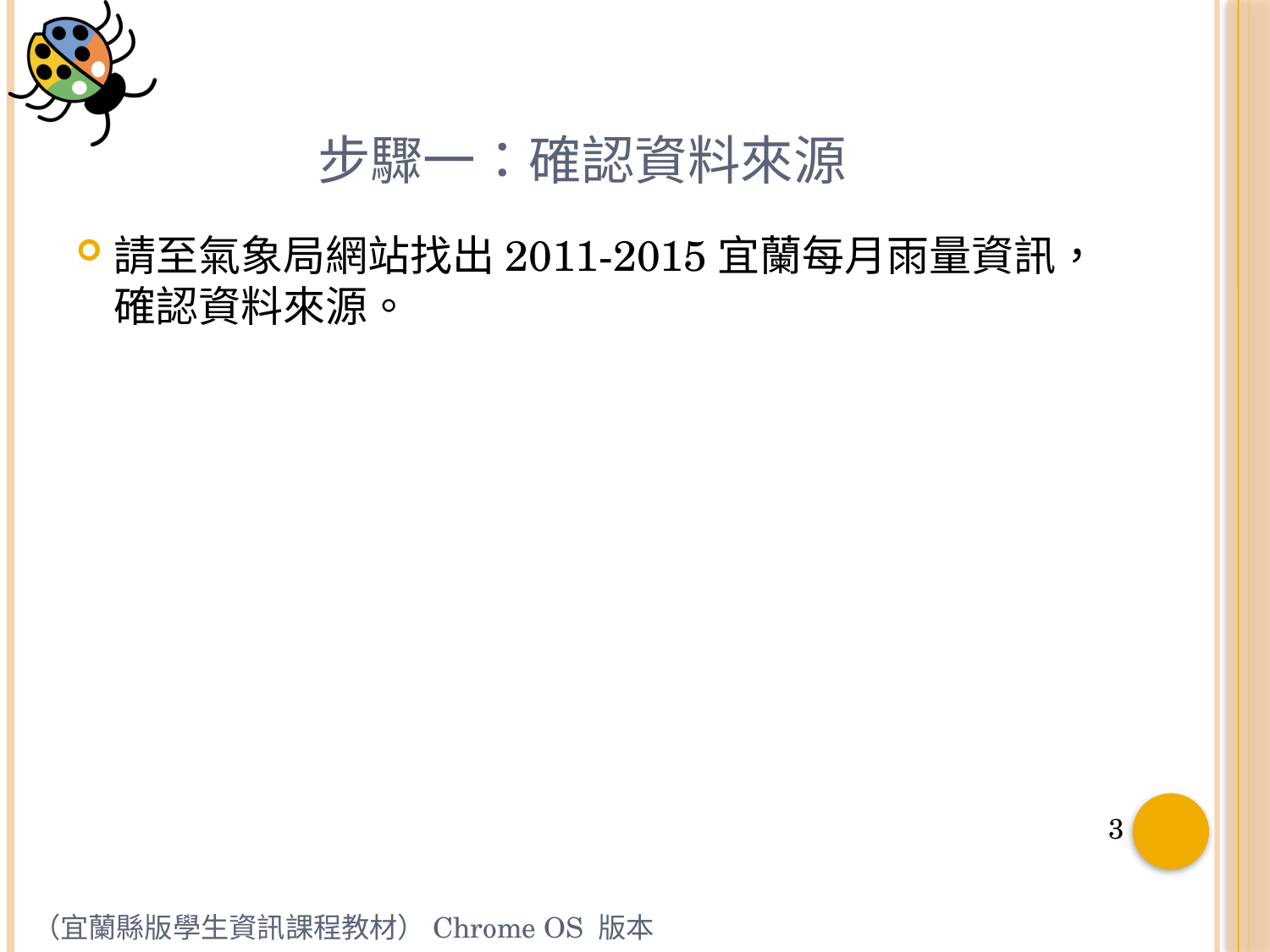

# 步驟一：確認資料來源
請至氣象局網站找出2011-2015宜蘭每月雨量資訊，確認資料來源。
（宜蘭縣版學生資訊課程教材）Chrome OS 版本